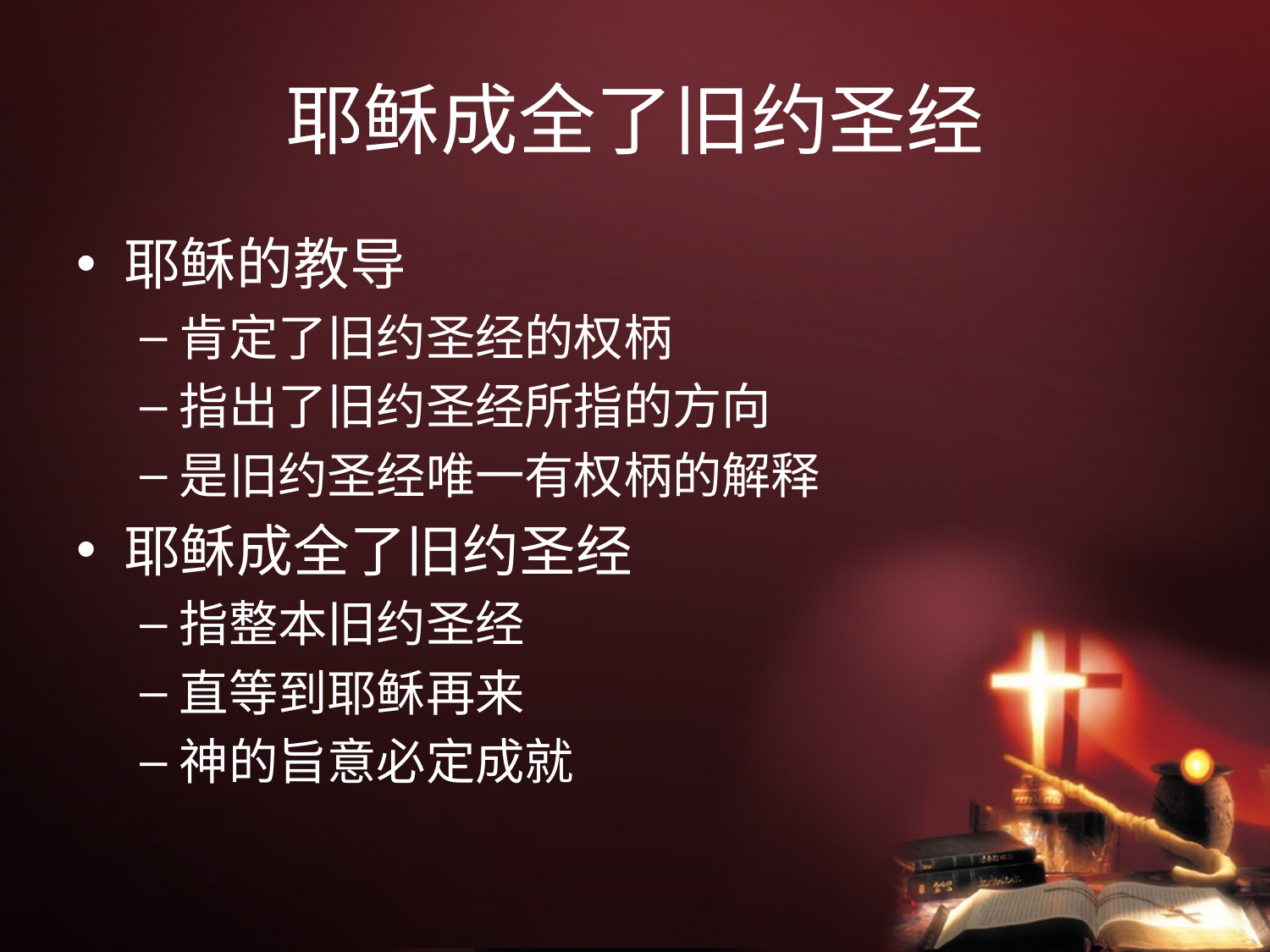

# 耶稣成全了旧约圣经
耶稣的教导
肯定了旧约圣经的权柄
指出了旧约圣经所指的方向
是旧约圣经唯一有权柄的解释
耶稣成全了旧约圣经
指整本旧约圣经
直等到耶稣再来
神的旨意必定成就